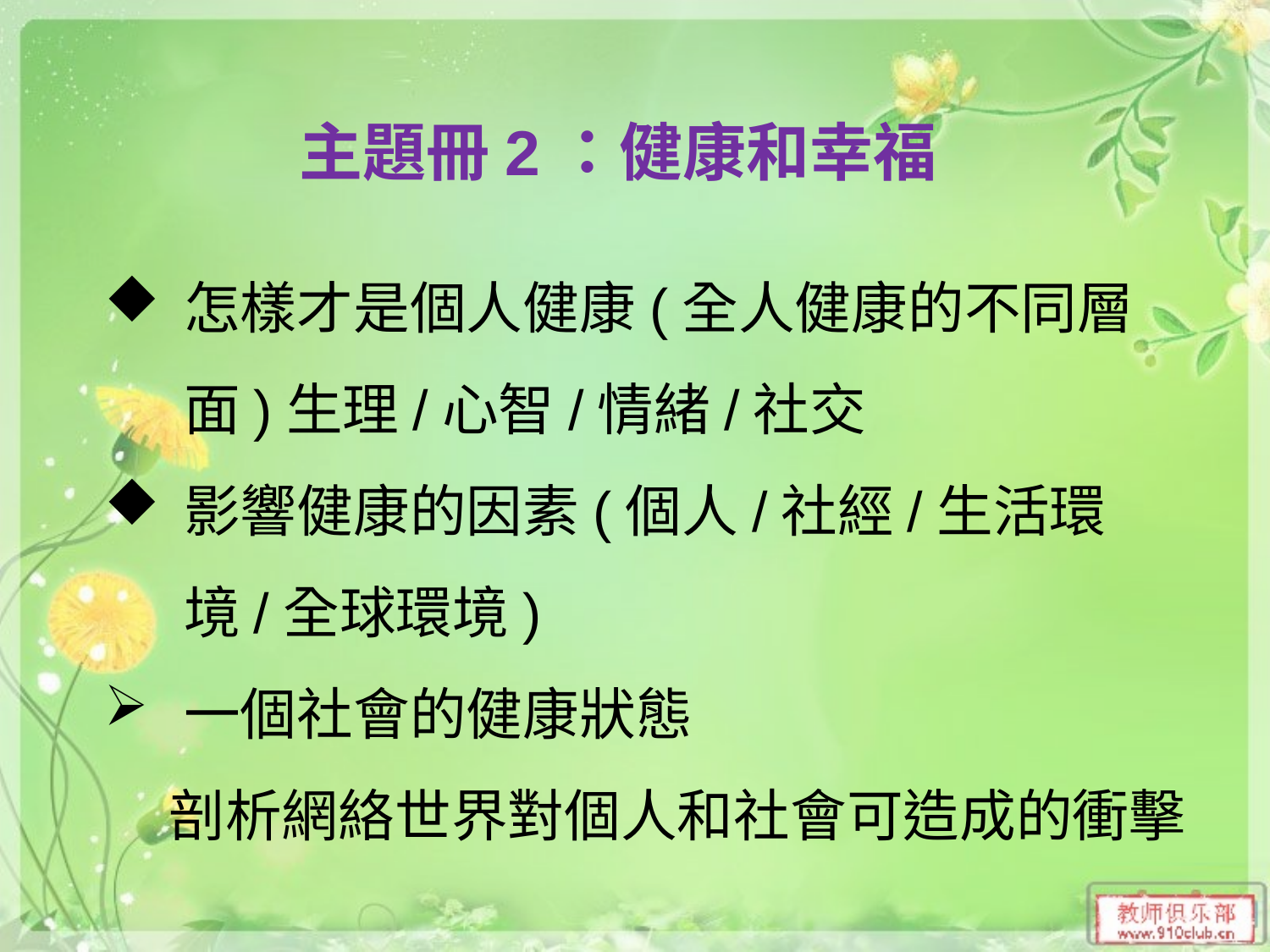

主題冊2：健康和幸福
怎樣才是個人健康(全人健康的不同層面)生理/心智/情緒/社交
影響健康的因素(個人/社經/生活環境/全球環境)
一個社會的健康狀態
    剖析網絡世界對個人和社會可造成的衝擊